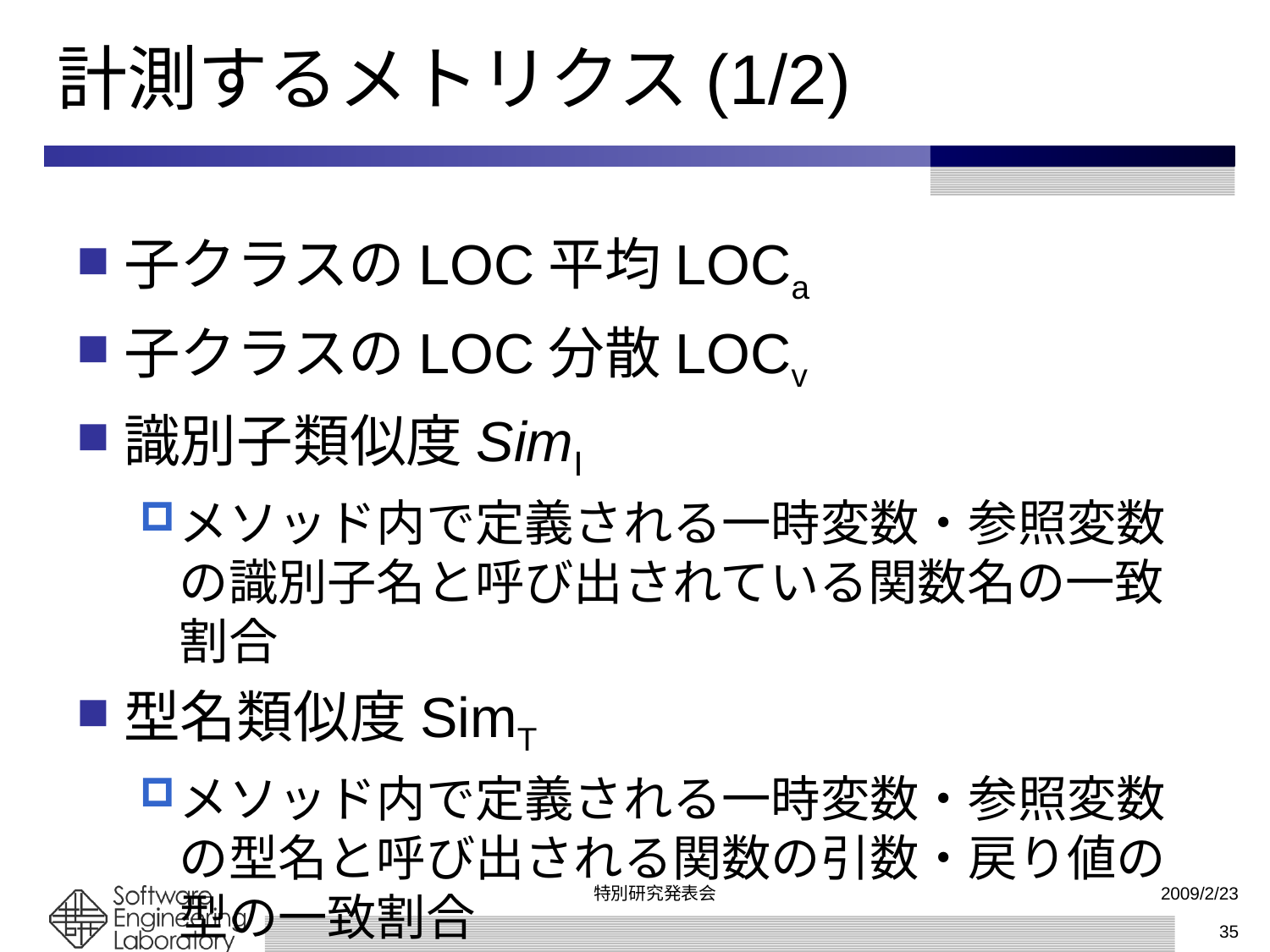

# 計測するメトリクス(1/2)
子クラスのLOC平均LOCa
子クラスのLOC分散LOCv
識別子類似度SimⅠ
メソッド内で定義される一時変数・参照変数の識別子名と呼び出されている関数名の一致割合
型名類似度SimT
メソッド内で定義される一時変数・参照変数の型名と呼び出される関数の引数・戻り値の型の一致割合
特別研究発表会
2009/2/23
35